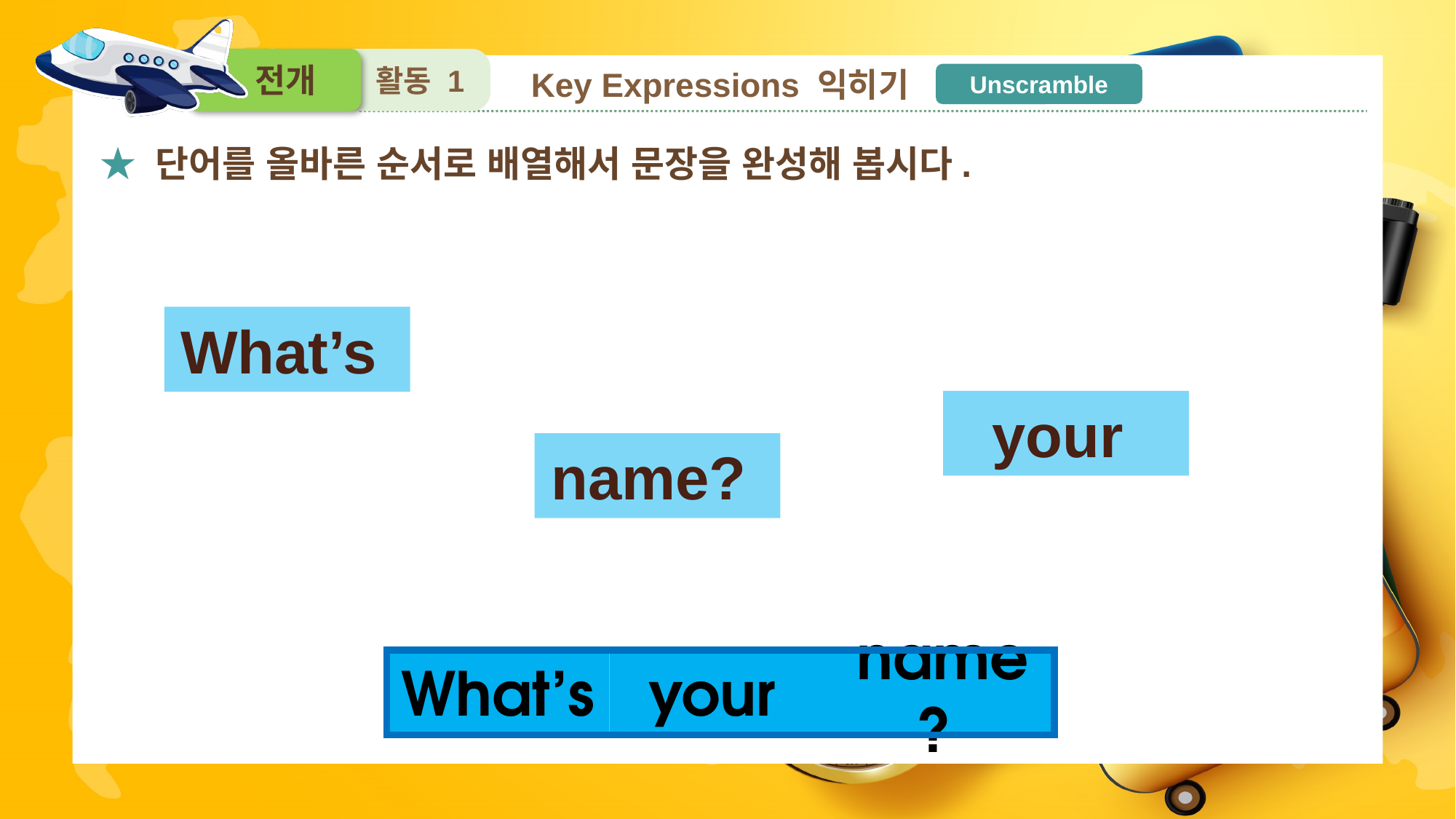

활동 1
Key Expressions 익히기
Unscramble
★ 단어를 올바른 순서로 배열해서 문장을 완성해 봅시다.
What’s
your
name?
your
What’s
name?